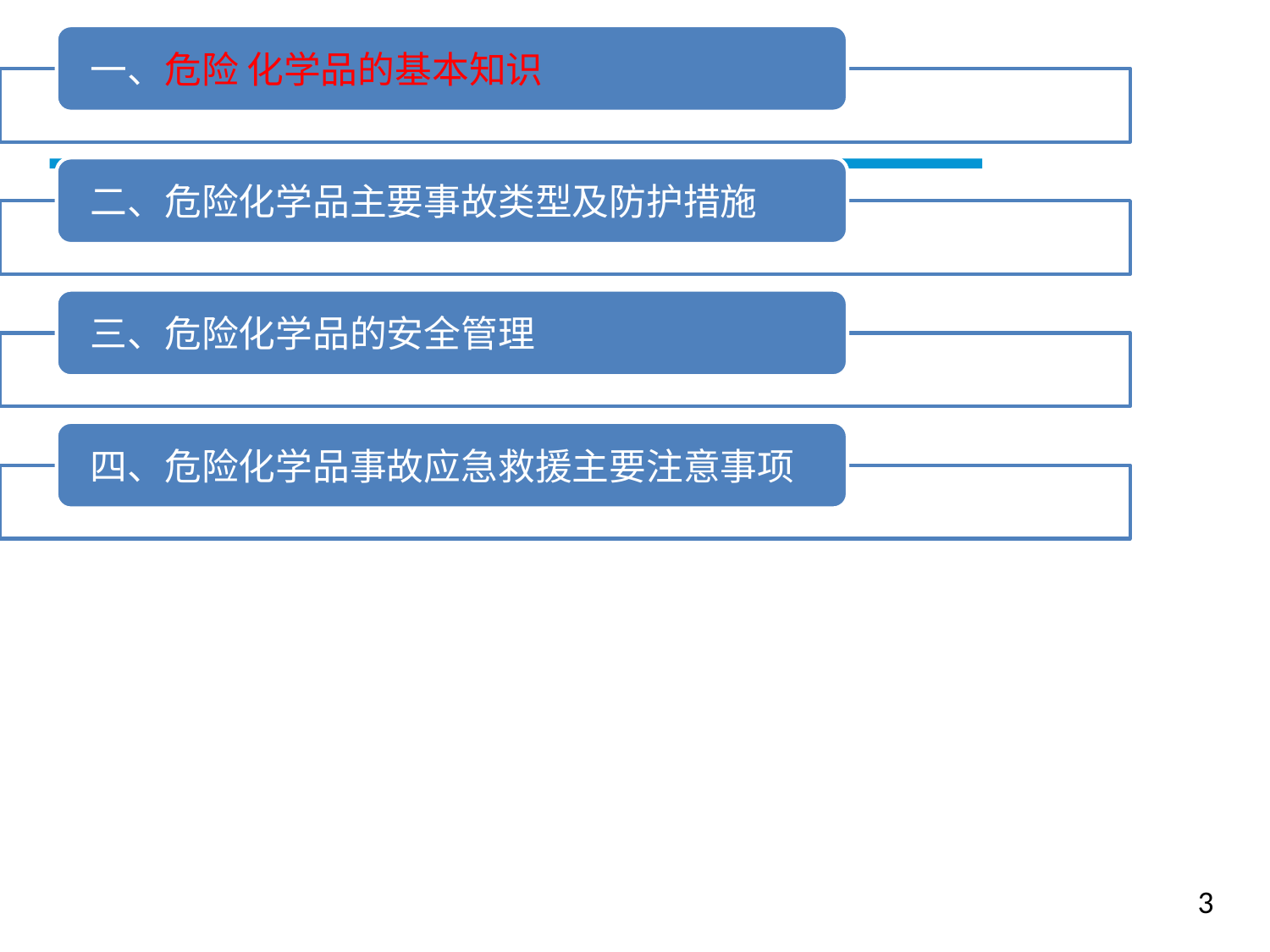

主要内容
一

一、危险 化学品的基本知识

二、危险化学品主要事故类型及防护措施

三、危险化学品的安全管理

四、危险化学品事故应急救援主要注意事项